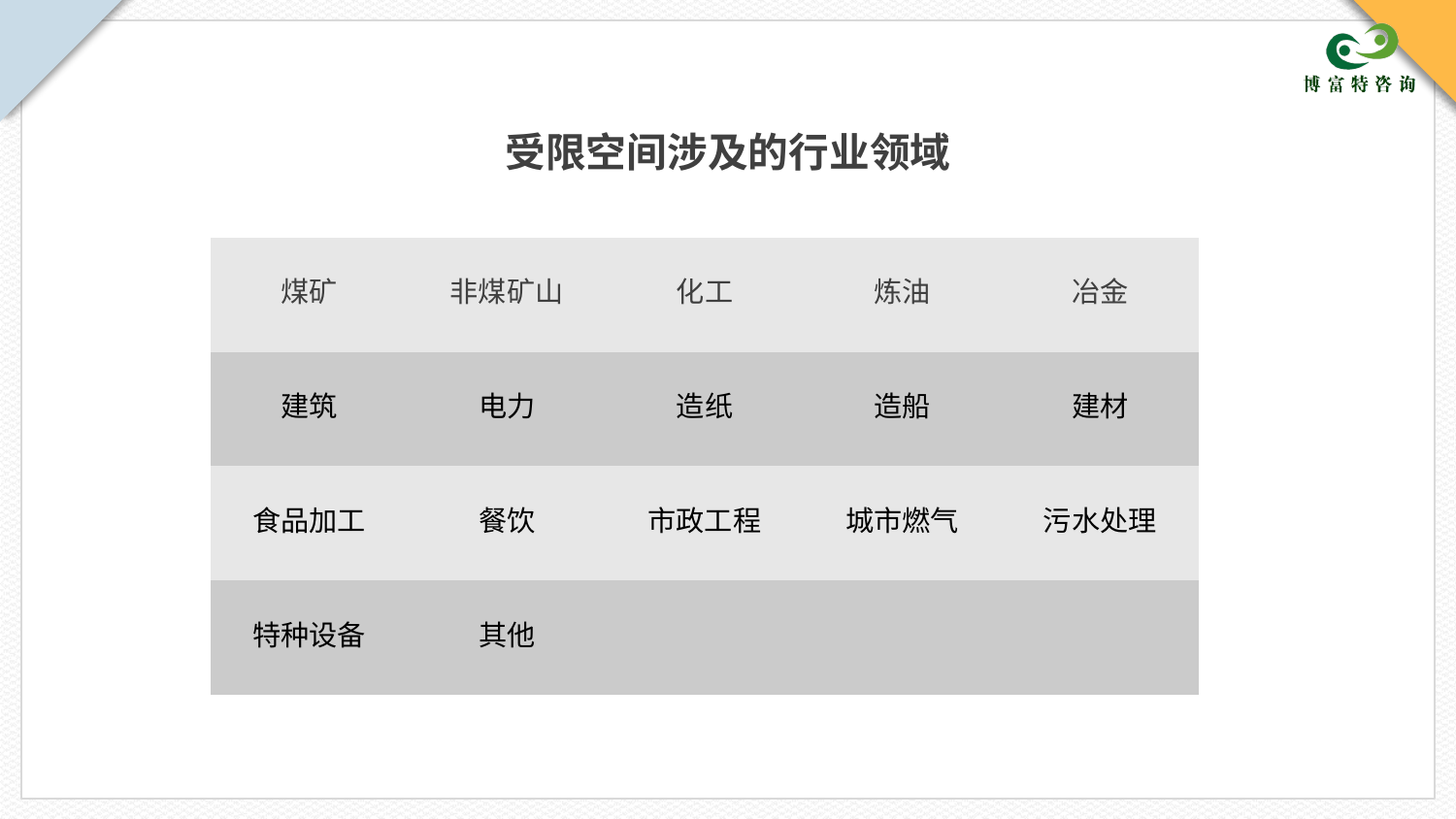

受限空间涉及的行业领域
| 煤矿 | 非煤矿山 | 化工 | 炼油 | 冶金 |
| --- | --- | --- | --- | --- |
| 建筑 | 电力 | 造纸 | 造船 | 建材 |
| 食品加工 | 餐饮 | 市政工程 | 城市燃气 | 污水处理 |
| 特种设备 | 其他 |  |  |  |